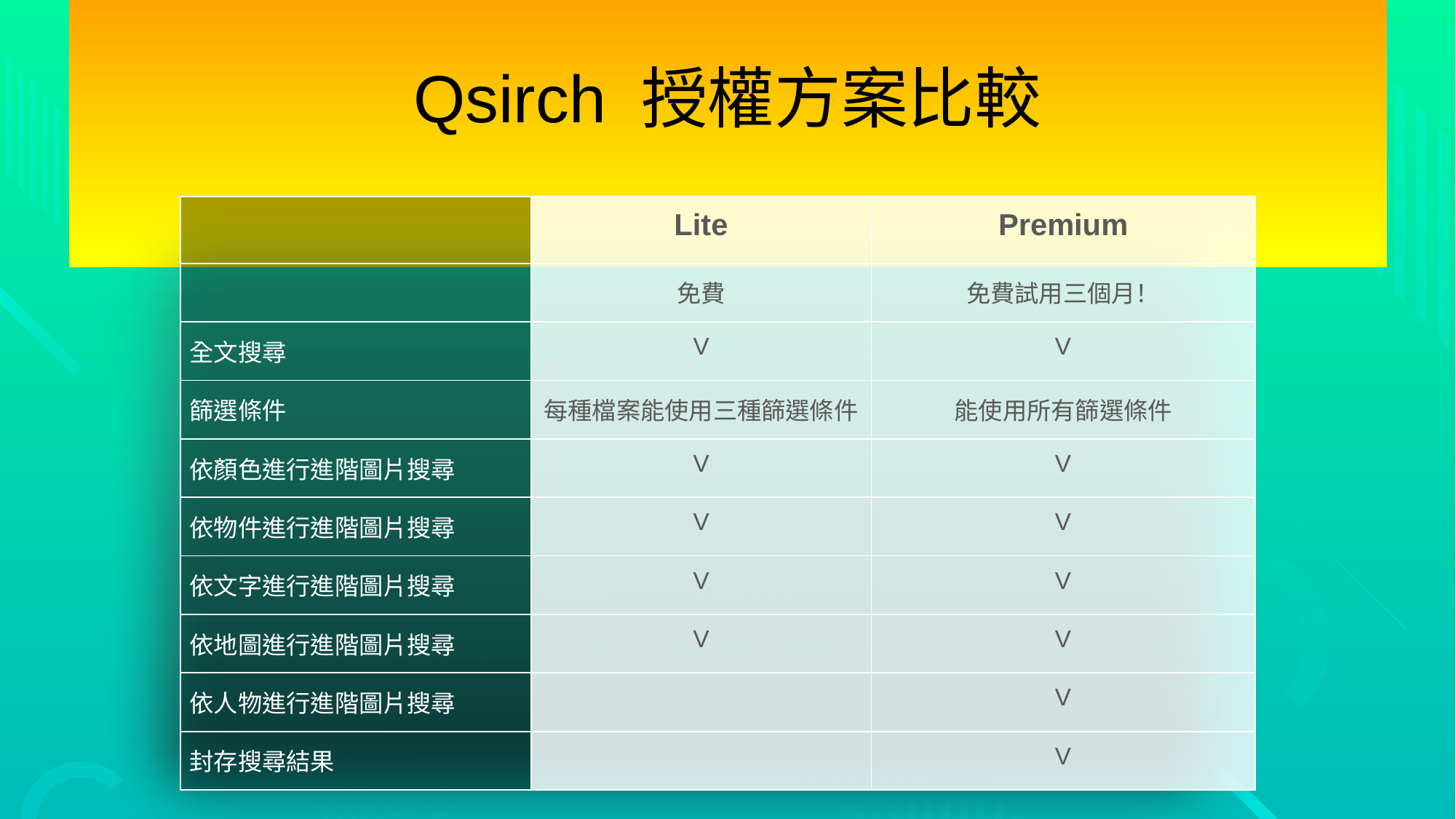

Qsirch 授權方案比較

|  | Lite | Premium |
| --- | --- | --- |
|  | 免費 | 免費試用三個月！ |
| 全文搜尋 | V | V |
| 篩選條件 | 每種檔案能使用三種篩選條件 | 能使用所有篩選條件 |
| 依顏色進行進階圖片搜尋 | V | V |
| 依物件進行進階圖片搜尋 | V | V |
| 依文字進行進階圖片搜尋 | V | V |
| 依地圖進行進階圖片搜尋 | V | V |
| 依人物進行進階圖片搜尋 |  | V |
| 封存搜尋結果 |  | V |